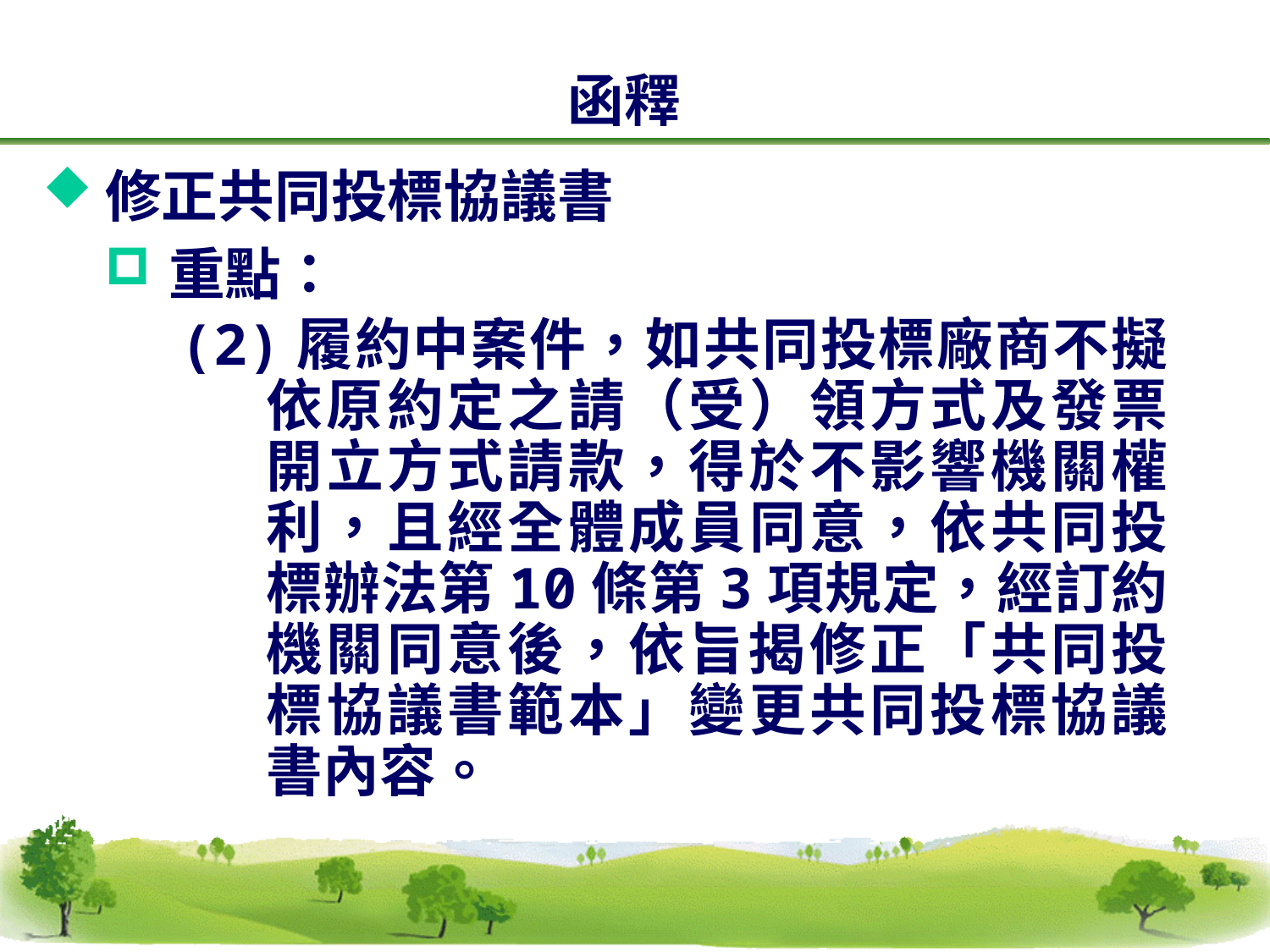

函釋
修正共同投標協議書
重點：
(2)履約中案件，如共同投標廠商不擬依原約定之請（受）領方式及發票開立方式請款，得於不影響機關權利，且經全體成員同意，依共同投標辦法第10條第3項規定，經訂約機關同意後，依旨揭修正「共同投標協議書範本」變更共同投標協議書內容。